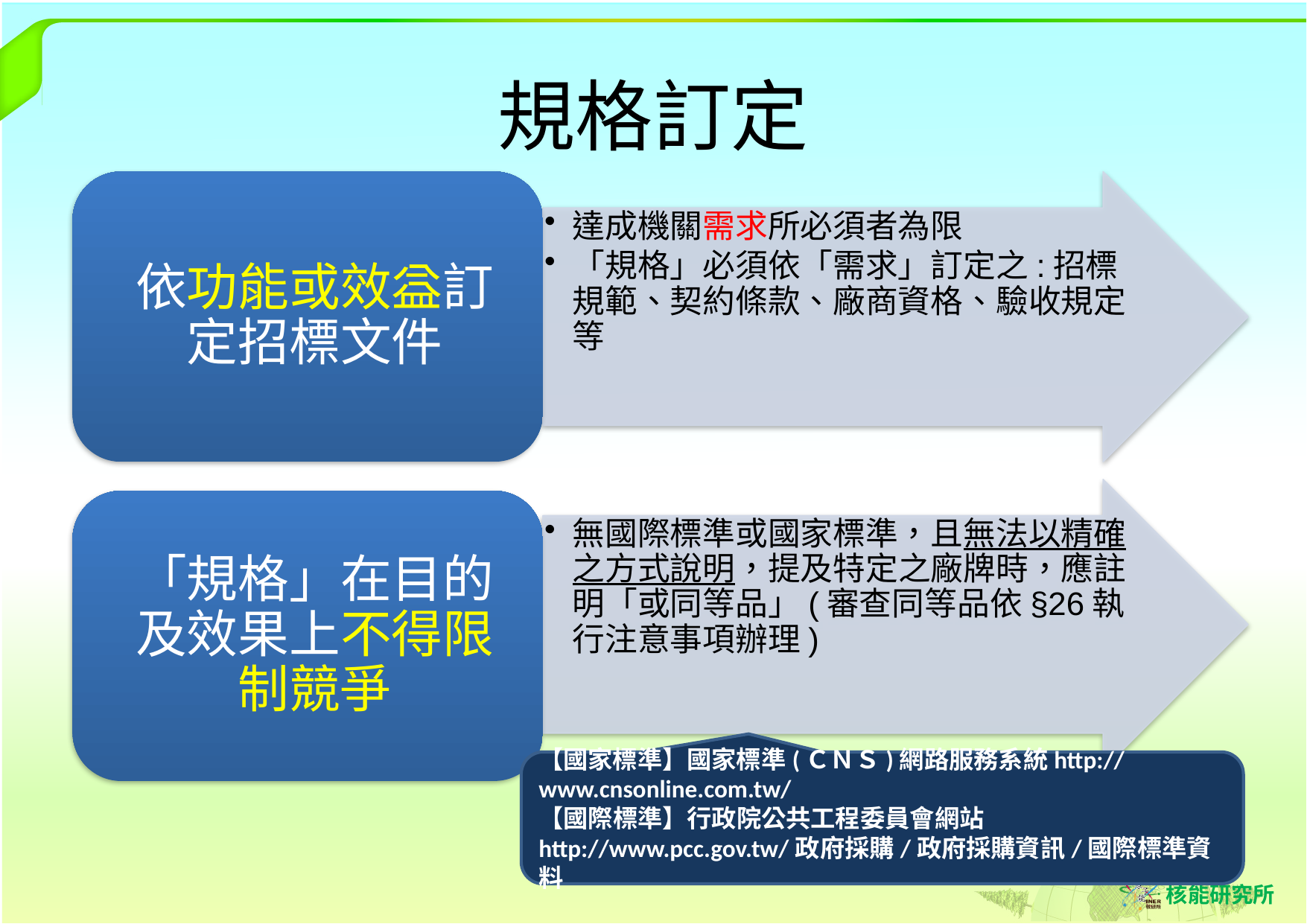

# 規格訂定
達成機關需求所必須者為限
「規格」必須依「需求」訂定之:招標規範、契約條款、廠商資格、驗收規定等
依功能或效益訂定招標文件
無國際標準或國家標準，且無法以精確之方式說明，提及特定之廠牌時，應註明「或同等品」(審查同等品依§26執行注意事項辦理)
「規格」在目的及效果上不得限制競爭
【國家標準】國家標準(ＣＮＳ)網路服務系統http://www.cnsonline.com.tw/
【國際標準】行政院公共工程委員會網站
http://www.pcc.gov.tw/政府採購/政府採購資訊/國際標準資料